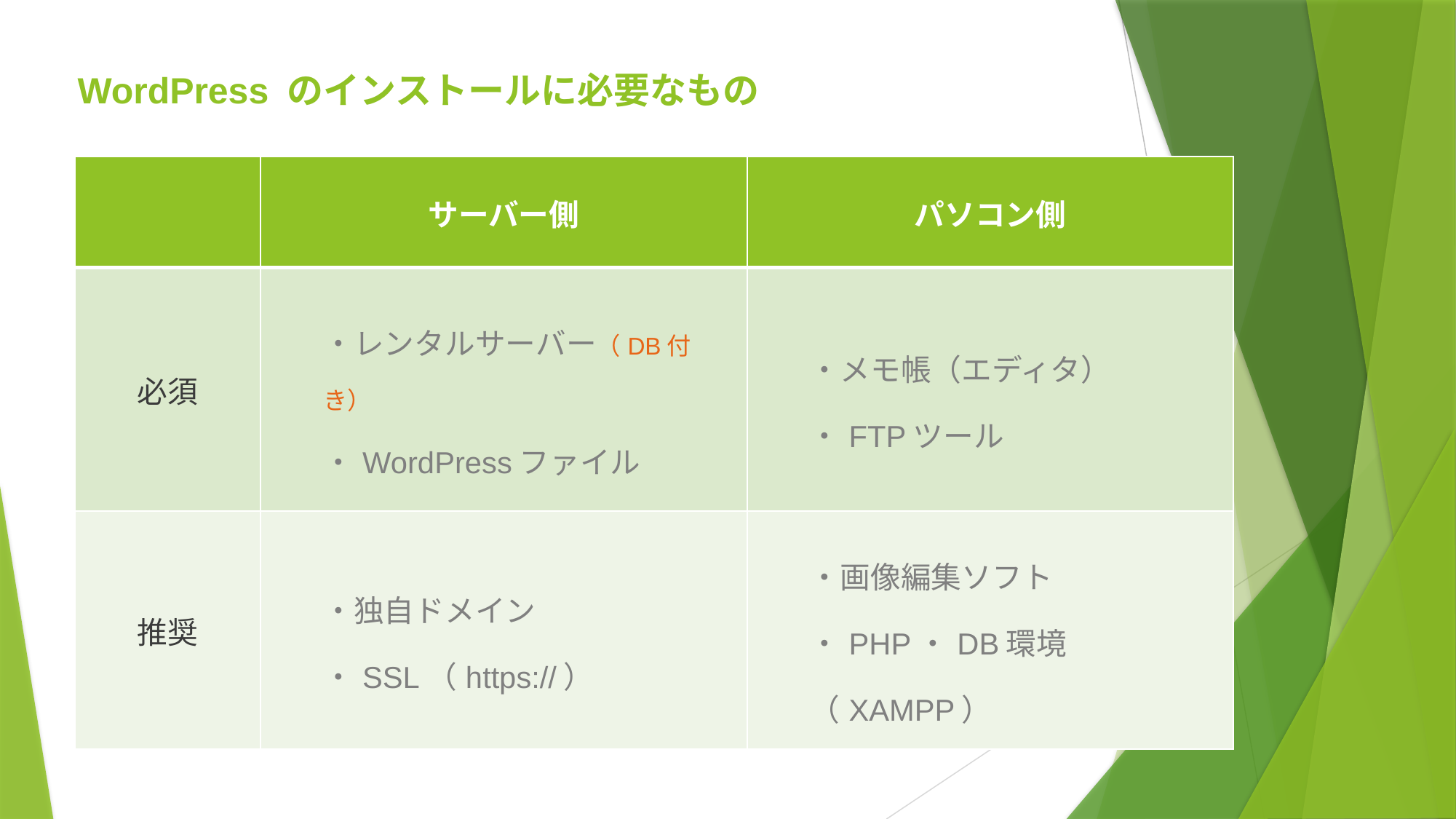

WordPress のインストールに必要なもの
|  | サーバー側 | パソコン側 |
| --- | --- | --- |
| 必須 | ・レンタルサーバー（DB付き） ・WordPressファイル | ・メモ帳（エディタ） ・FTPツール |
| 推奨 | ・独自ドメイン ・SSL（https://） | ・画像編集ソフト ・PHP・DB環境（XAMPP） |